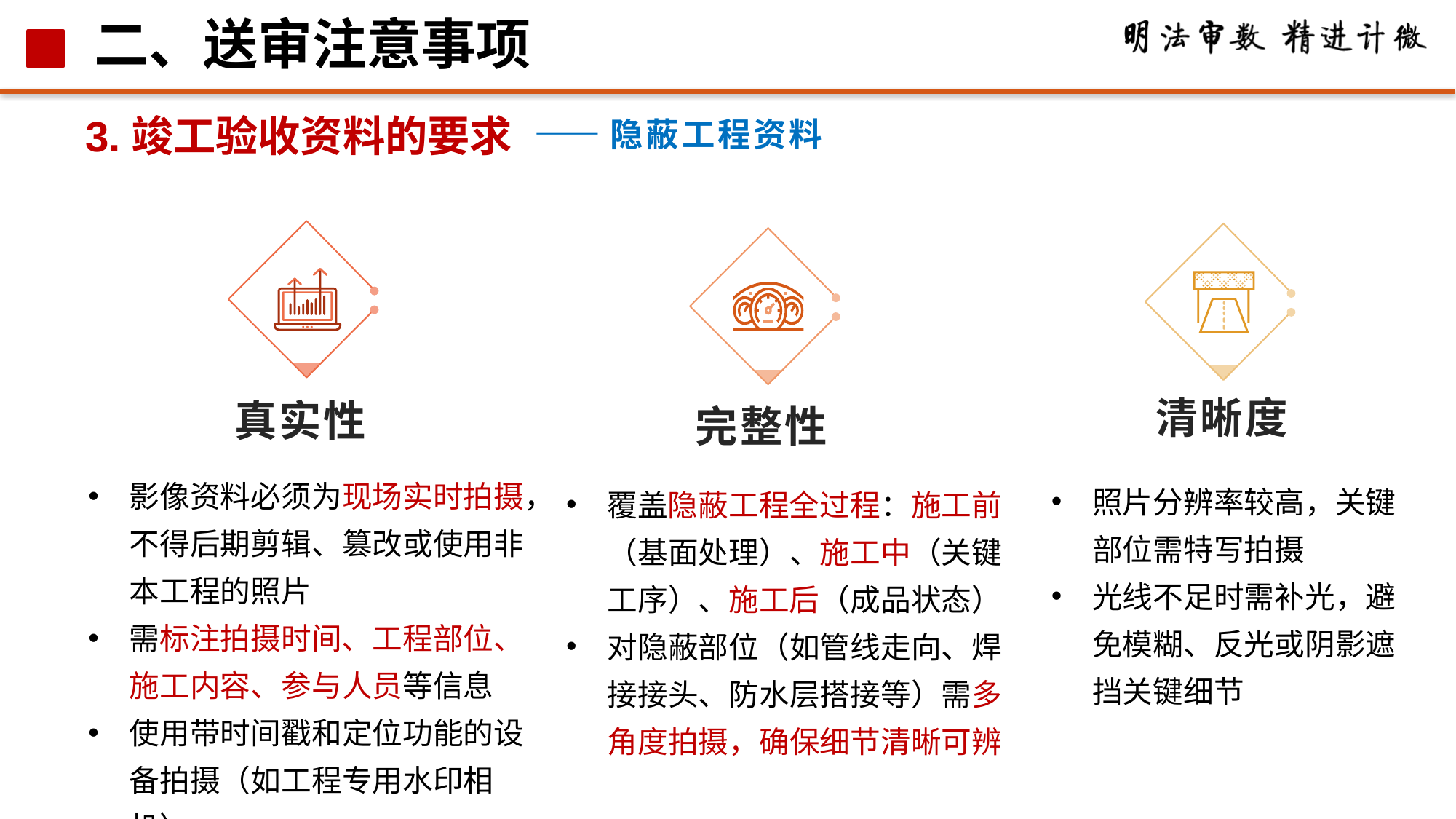

# 二、送审注意事项
3.竣工验收资料的要求
——隐蔽工程资料

完整性
真实性
清晰度
影像资料必须为现场实时拍摄，不得后期剪辑、篡改或使用非本工程的照片
需标注拍摄时间、工程部位、施工内容、参与人员等信息
使用带时间戳和定位功能的设备拍摄（如工程专用水印相机）

照片分辨率较高，关键部位需特写拍摄
光线不足时需补光，避免模糊、反光或阴影遮挡关键细节

覆盖隐蔽工程全过程：施工前（基面处理）、施工中（关键工序）、施工后（成品状态）
对隐蔽部位（如管线走向、焊接接头、防水层搭接等）需多角度拍摄，确保细节清晰可辨